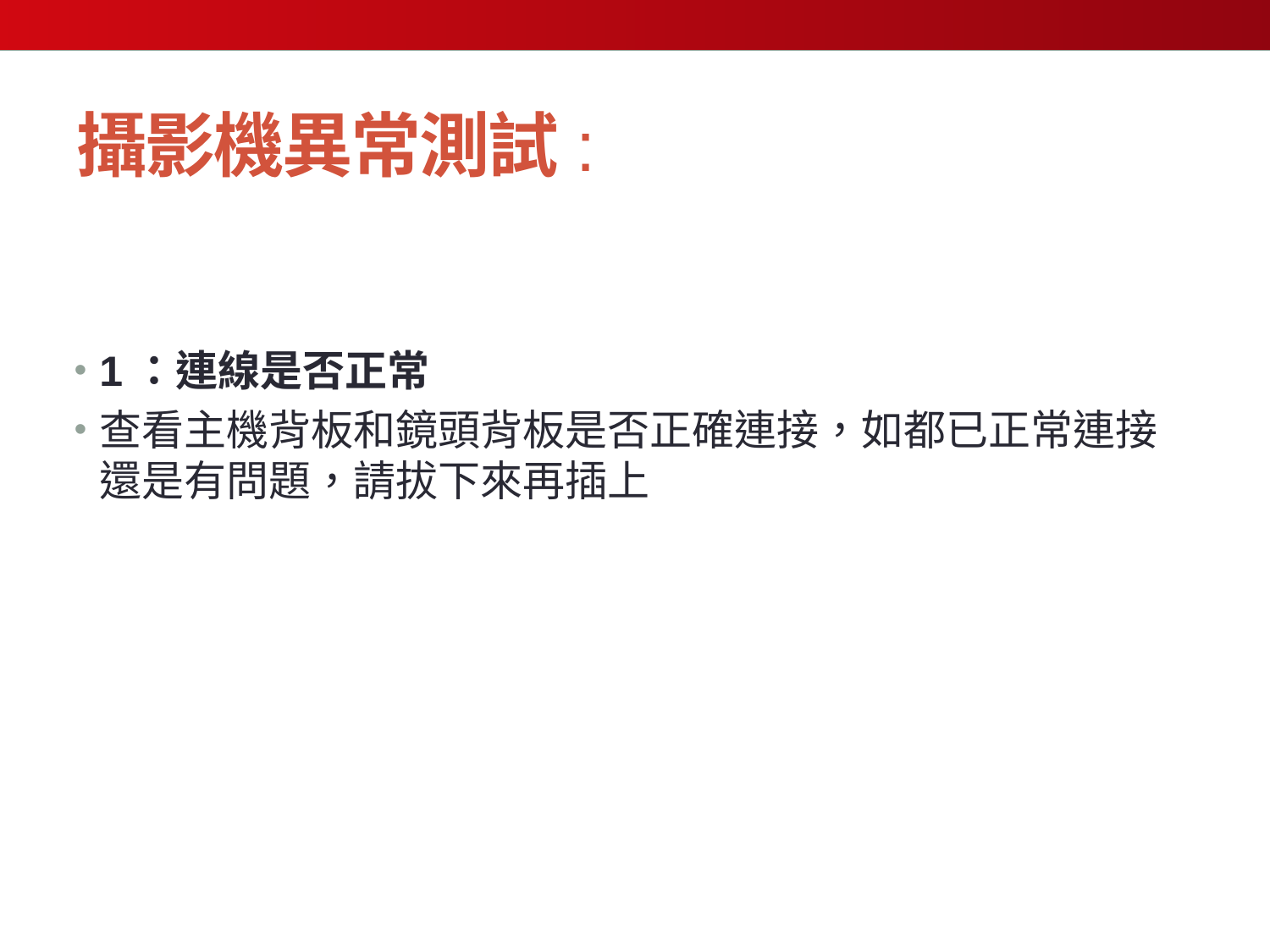

# 攝影機異常測試:

1：連線是否正常
查看主機背板和鏡頭背板是否正確連接，如都已正常連接還是有問題，請拔下來再插上